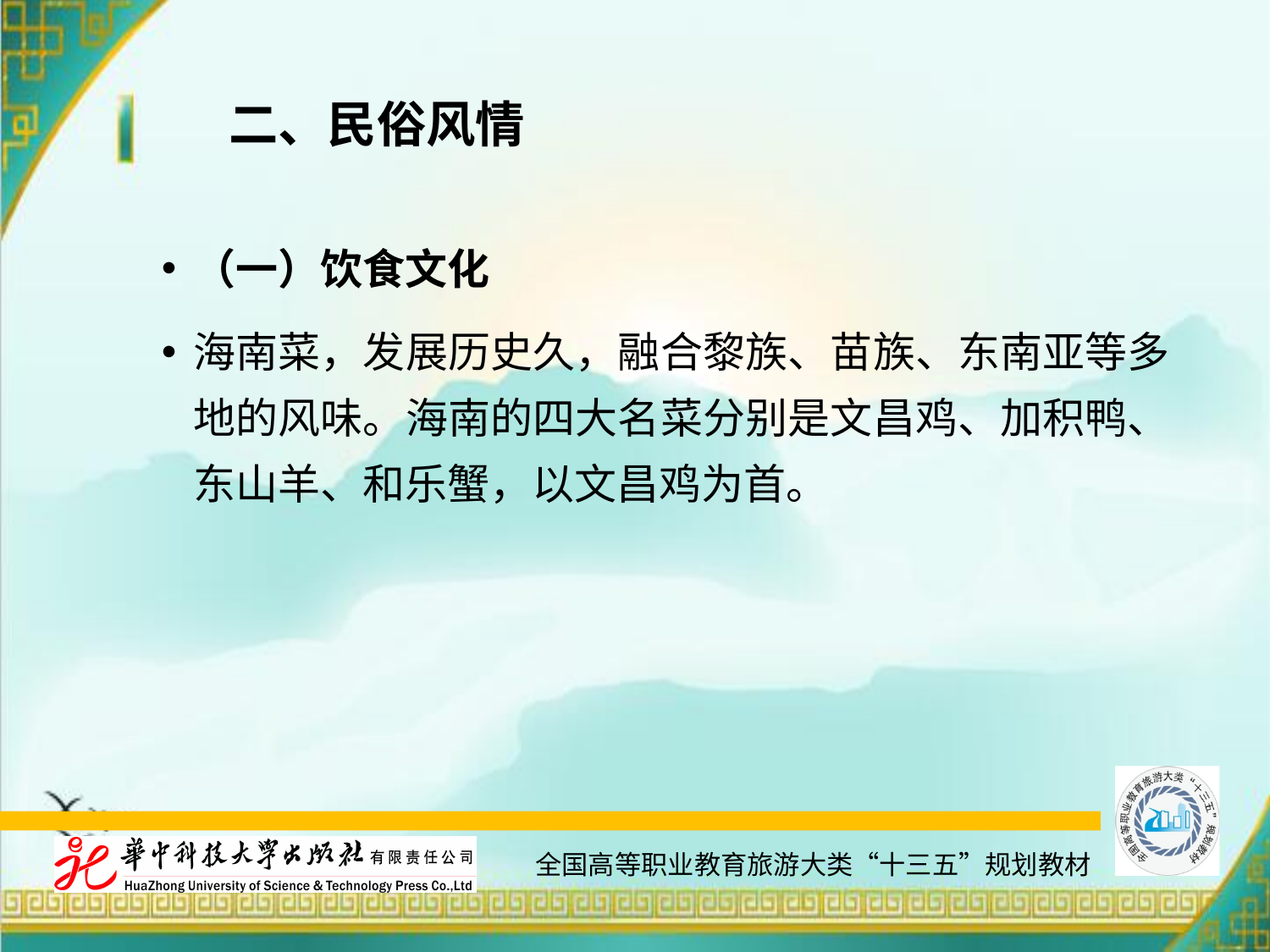

# 二、民俗风情
（一）饮食文化
海南菜，发展历史久，融合黎族、苗族、东南亚等多地的风味。海南的四大名菜分别是文昌鸡、加积鸭、东山羊、和乐蟹，以文昌鸡为首。